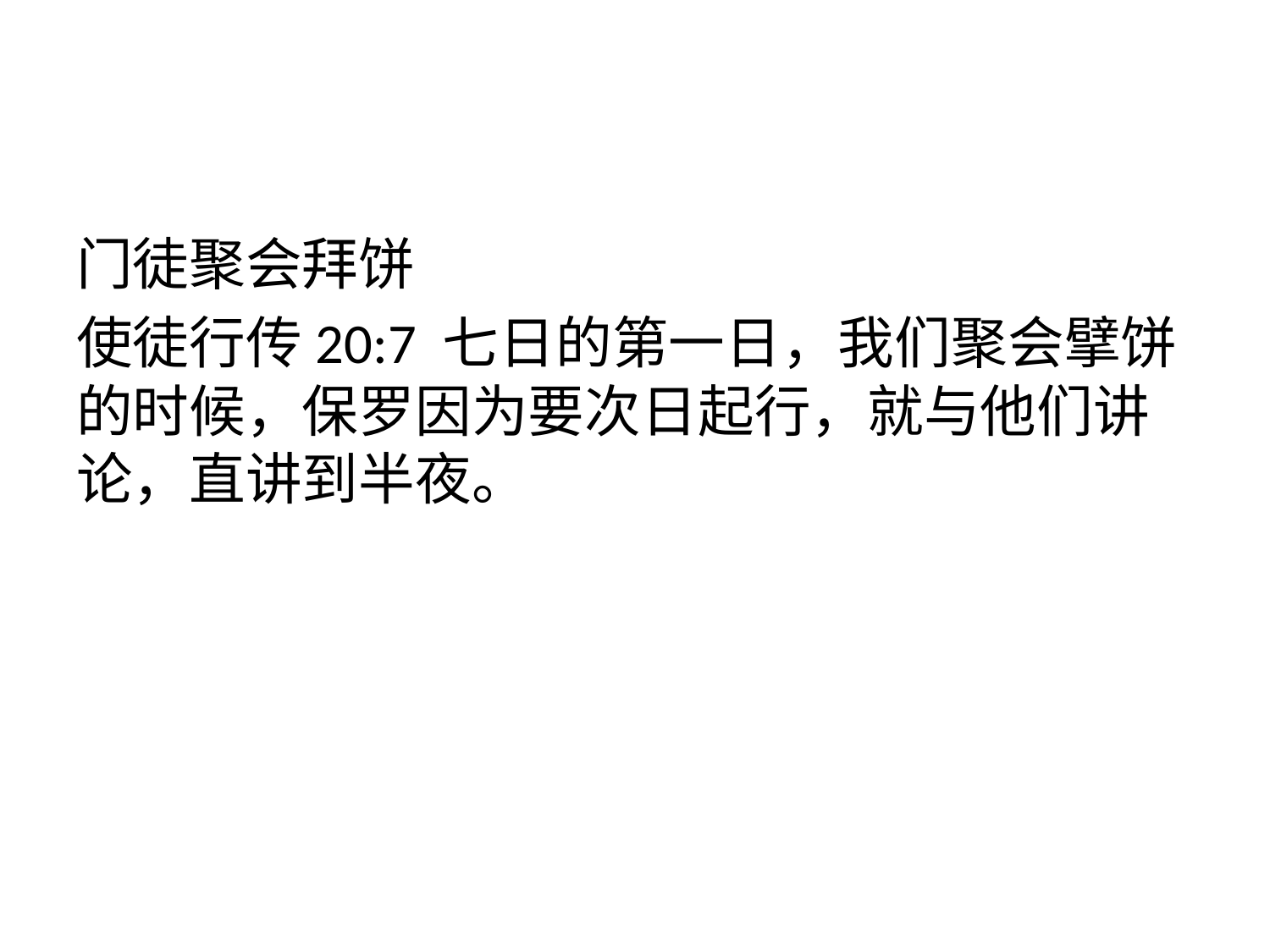

#
门徒聚会拜饼
使徒行传20:7 七日的第一日，我们聚会擘饼的时候，保罗因为要次日起行，就与他们讲论，直讲到半夜。